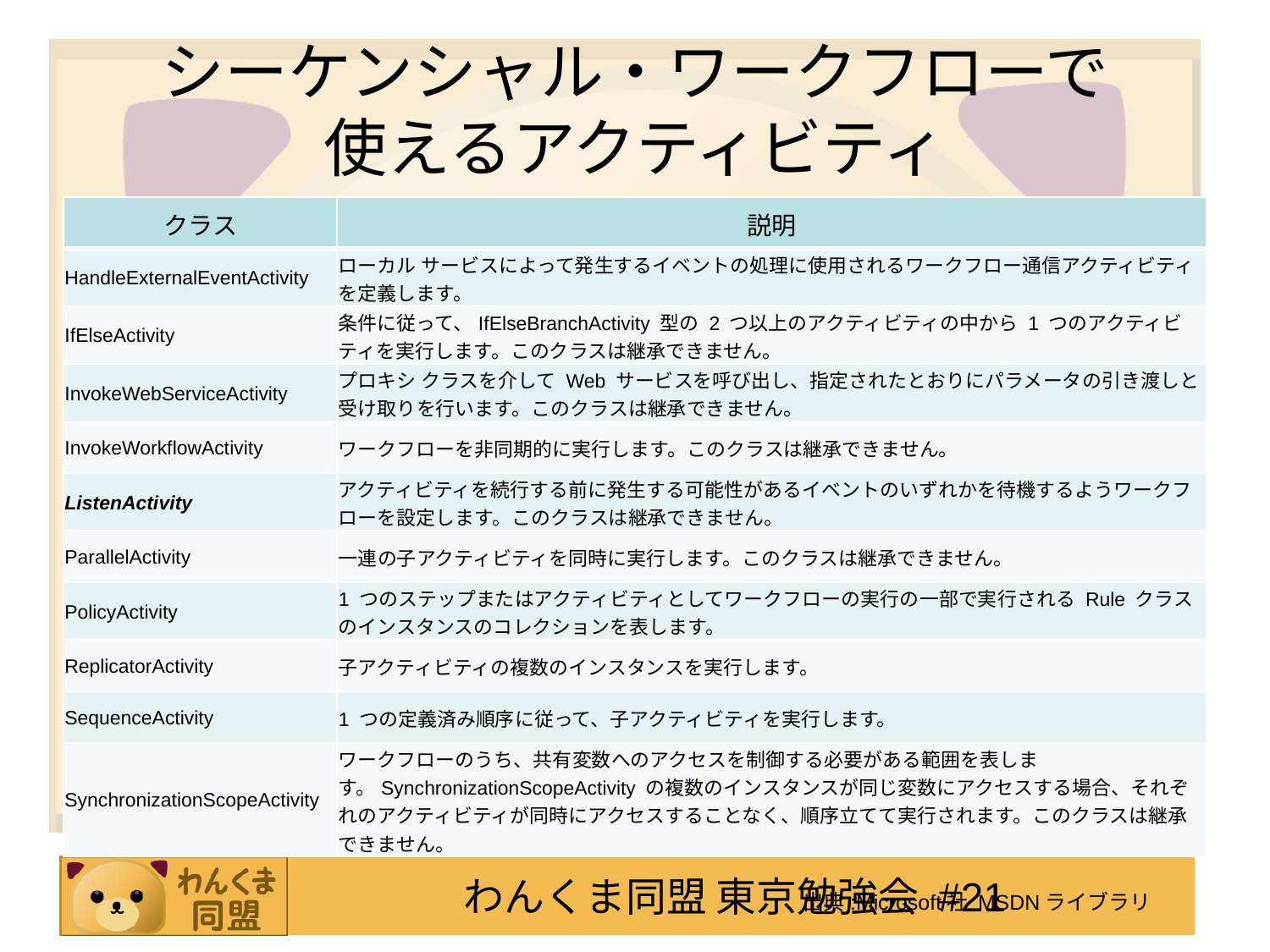

# シーケンシャル・ワークフローで 使えるアクティビティ
| クラス | 説明 |
| --- | --- |
| HandleExternalEventActivity | ローカル サービスによって発生するイベントの処理に使用されるワークフロー通信アクティビティを定義します。 |
| IfElseActivity | 条件に従って、IfElseBranchActivity 型の 2 つ以上のアクティビティの中から 1 つのアクティビティを実行します。このクラスは継承できません。 |
| InvokeWebServiceActivity | プロキシ クラスを介して Web サービスを呼び出し、指定されたとおりにパラメータの引き渡しと受け取りを行います。このクラスは継承できません。 |
| InvokeWorkflowActivity | ワークフローを非同期的に実行します。このクラスは継承できません。 |
| ListenActivity | アクティビティを続行する前に発生する可能性があるイベントのいずれかを待機するようワークフローを設定します。このクラスは継承できません。 |
| ParallelActivity | 一連の子アクティビティを同時に実行します。このクラスは継承できません。 |
| PolicyActivity | 1 つのステップまたはアクティビティとしてワークフローの実行の一部で実行される Rule クラスのインスタンスのコレクションを表します。 |
| ReplicatorActivity | 子アクティビティの複数のインスタンスを実行します。 |
| SequenceActivity | 1 つの定義済み順序に従って、子アクティビティを実行します。 |
| SynchronizationScopeActivity | ワークフローのうち、共有変数へのアクセスを制御する必要がある範囲を表します。SynchronizationScopeActivity の複数のインスタンスが同じ変数にアクセスする場合、それぞれのアクティビティが同時にアクセスすることなく、順序立てて実行されます。このクラスは継承できません。 |
出典:Microsoft社 MSDNライブラリ